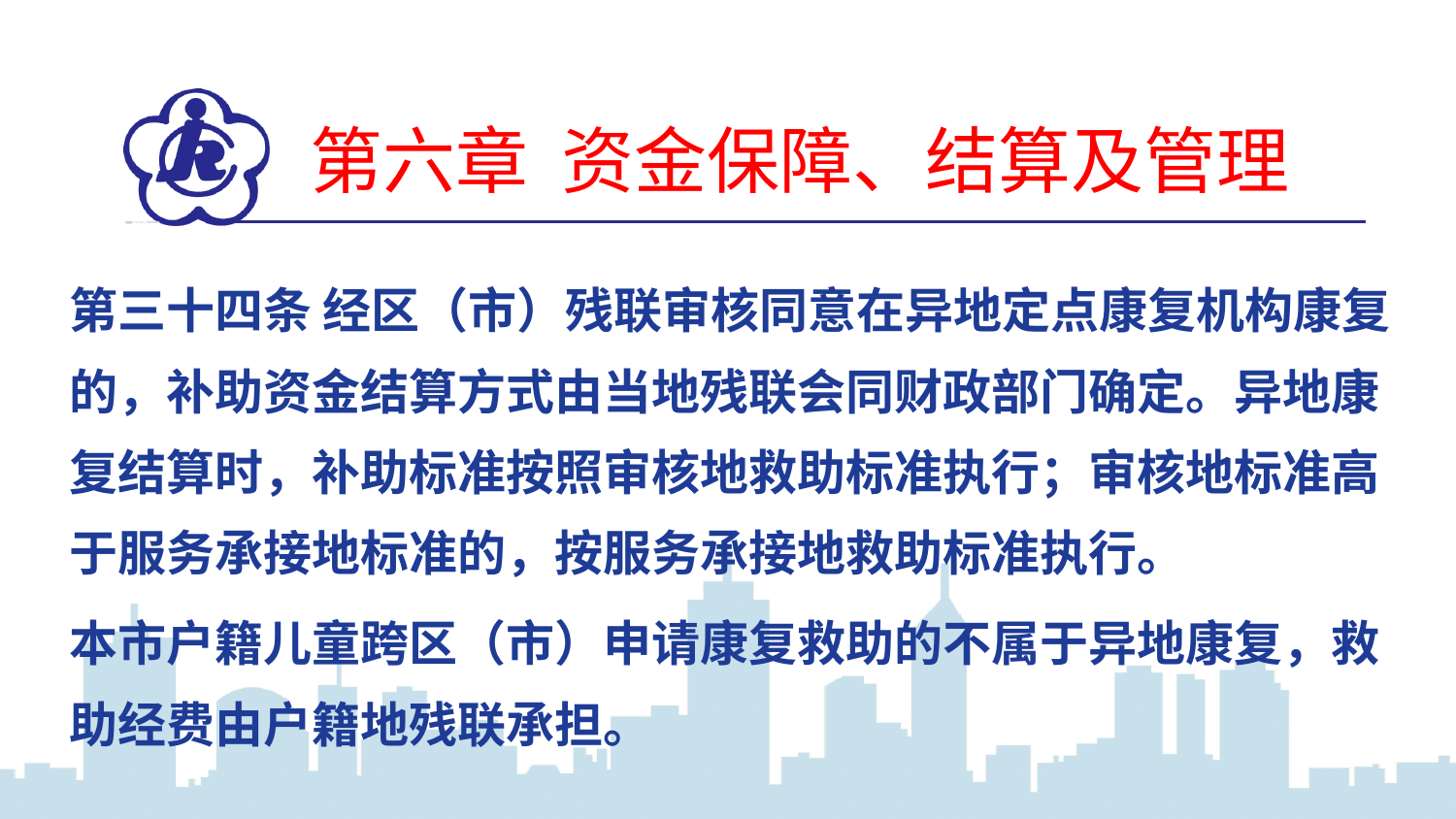

第六章  资金保障、结算及管理
第三十四条 经区（市）残联审核同意在异地定点康复机构康复的，补助资金结算方式由当地残联会同财政部门确定。异地康复结算时，补助标准按照审核地救助标准执行；审核地标准高于服务承接地标准的，按服务承接地救助标准执行。
本市户籍儿童跨区（市）申请康复救助的不属于异地康复，救助经费由户籍地残联承担。